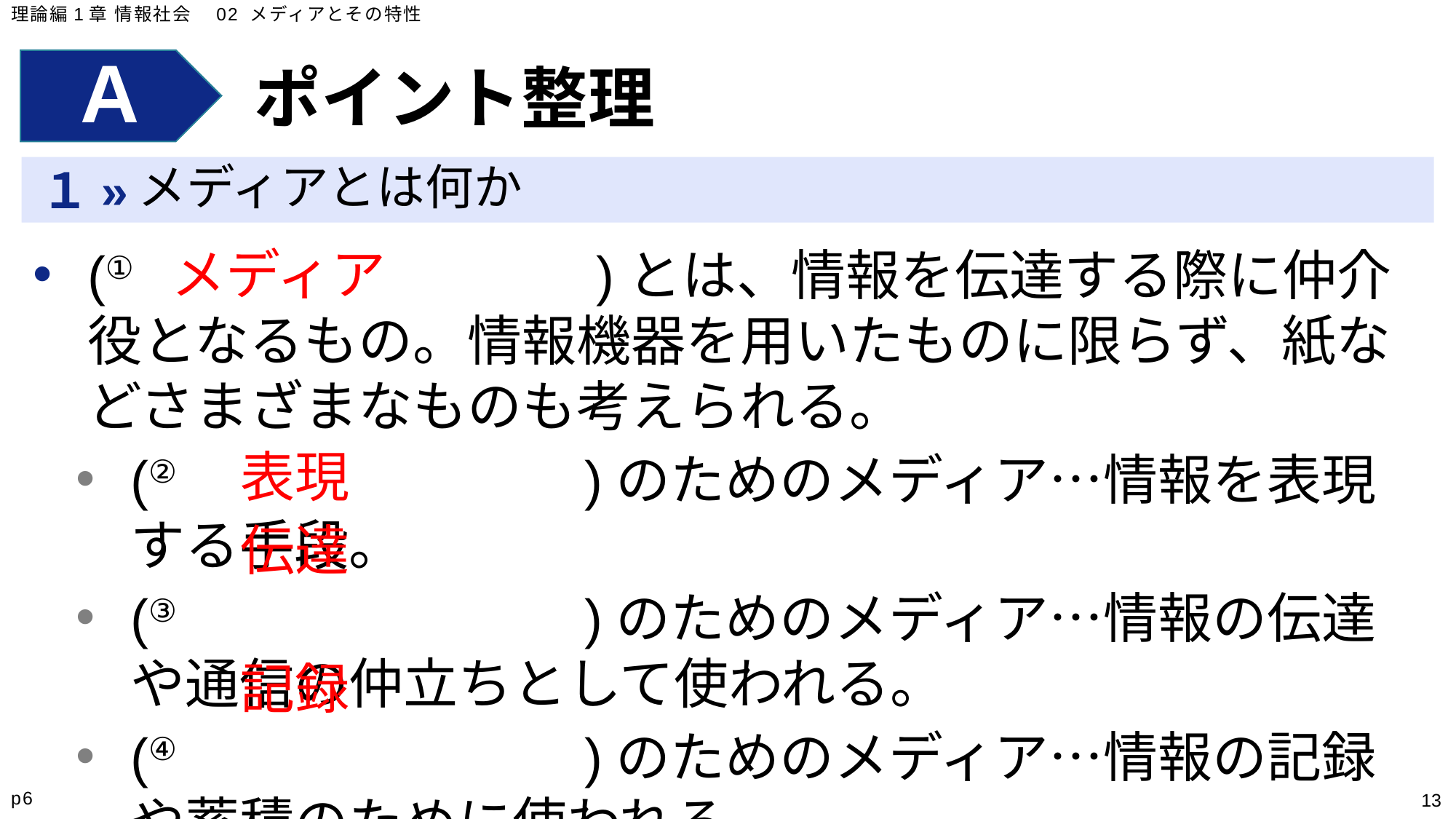

理論編1章 情報社会　02 メディアとその特性

ポイント整理
メディアとは何か
(①　　　　　　　　)とは、情報を伝達する際に仲介役となるもの。情報機器を用いたものに限らず、紙などさまざまなものも考えられる。
(②　　　　　　　)のためのメディア…情報を表現する手段。
(③　　　　　　　)のためのメディア…情報の伝達や通信の仲立ちとして使われる。
(④　　　　　　　)のためのメディア…情報の記録や蓄積のために使われる。
メディア
表現
伝達
記録
p6
13